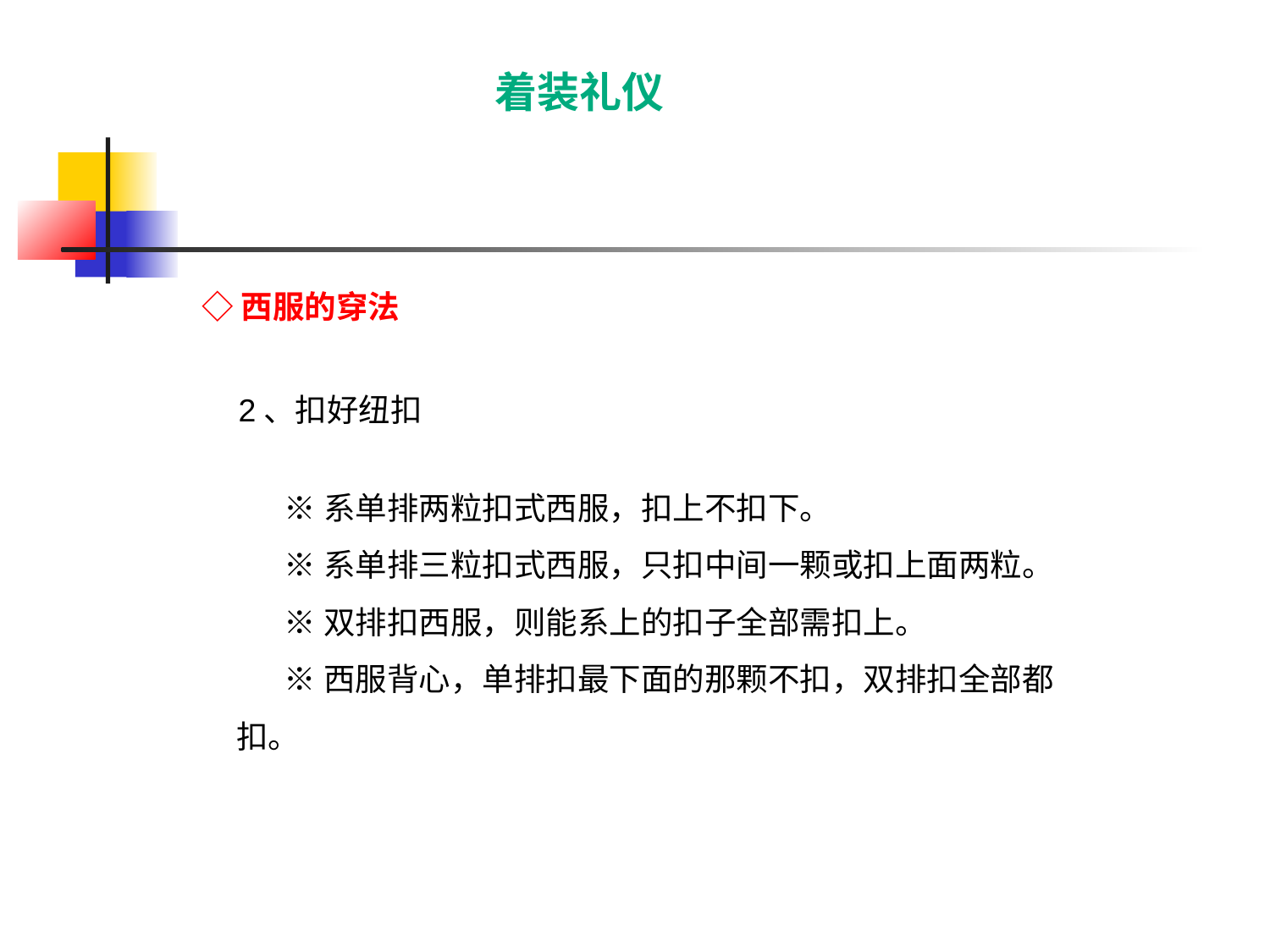

着装礼仪
◇西服的穿法
2、扣好纽扣
※系单排两粒扣式西服，扣上不扣下。
※系单排三粒扣式西服，只扣中间一颗或扣上面两粒。
※双排扣西服，则能系上的扣子全部需扣上。
※西服背心，单排扣最下面的那颗不扣，双排扣全部都扣。